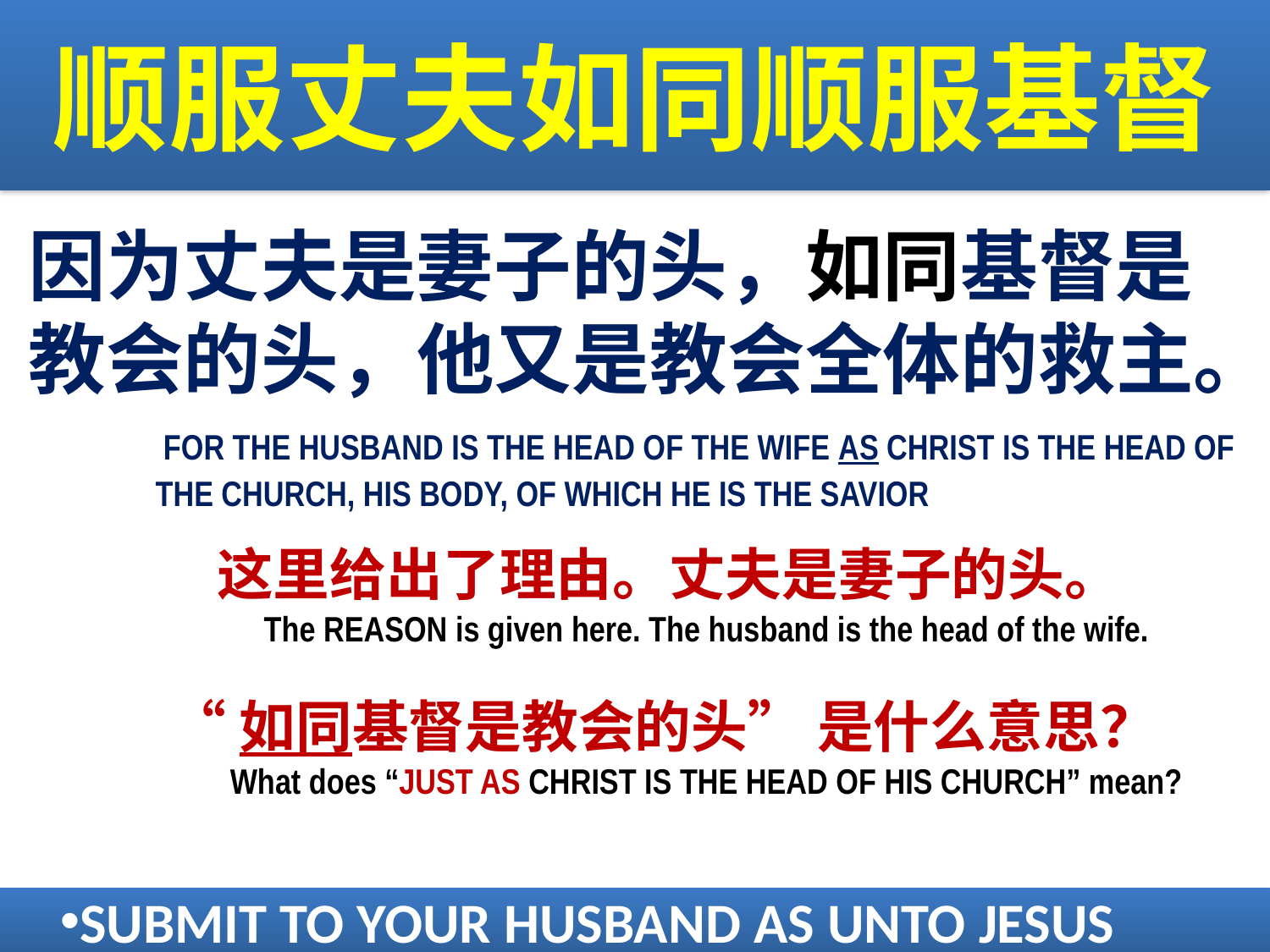

# 顺服丈夫如同顺服基督
因为丈夫是妻子的头，如同基督是教会的头，他又是教会全体的救主。
	 FOR THE HUSBAND IS THE HEAD OF THE WIFE AS CHRIST IS THE HEAD OF 	THE CHURCH, HIS BODY, OF WHICH HE IS THE SAVIOR

   这里给出了理由。丈夫是妻子的头。
	The REASON is given here. The husband is the head of the wife.

     “如同基督是教会的头” 是什么意思？
	What does “JUST AS CHRIST IS THE HEAD OF HIS CHURCH” mean?
SUBMIT TO YOUR HUSBAND AS UNTO JESUS